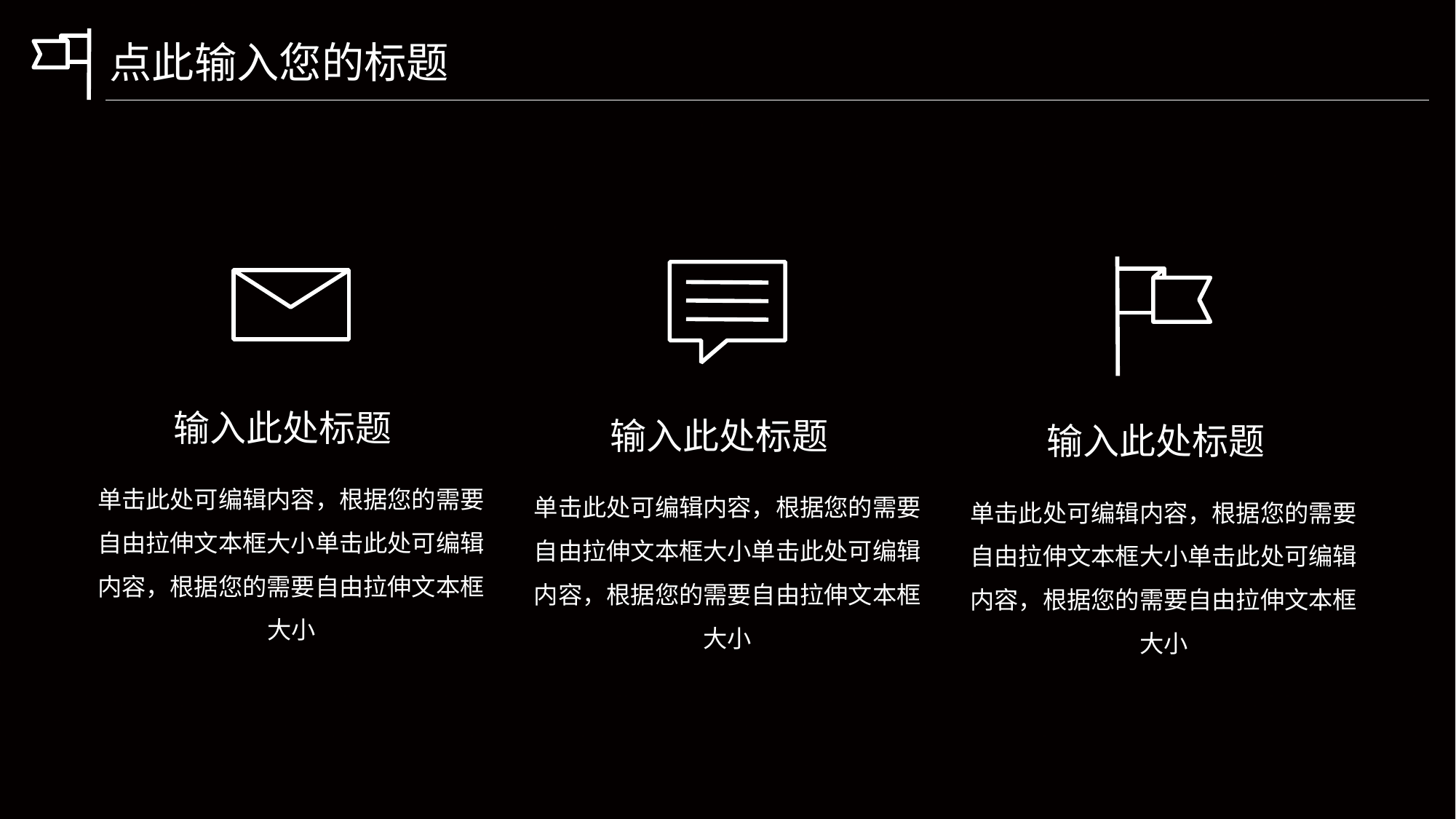

点此输入您的标题

输入此处标题
单击此处可编辑内容，根据您的需要自由拉伸文本框大小单击此处可编辑内容，根据您的需要自由拉伸文本框大小

输入此处标题
单击此处可编辑内容，根据您的需要自由拉伸文本框大小单击此处可编辑内容，根据您的需要自由拉伸文本框大小

输入此处标题
单击此处可编辑内容，根据您的需要自由拉伸文本框大小单击此处可编辑内容，根据您的需要自由拉伸文本框大小